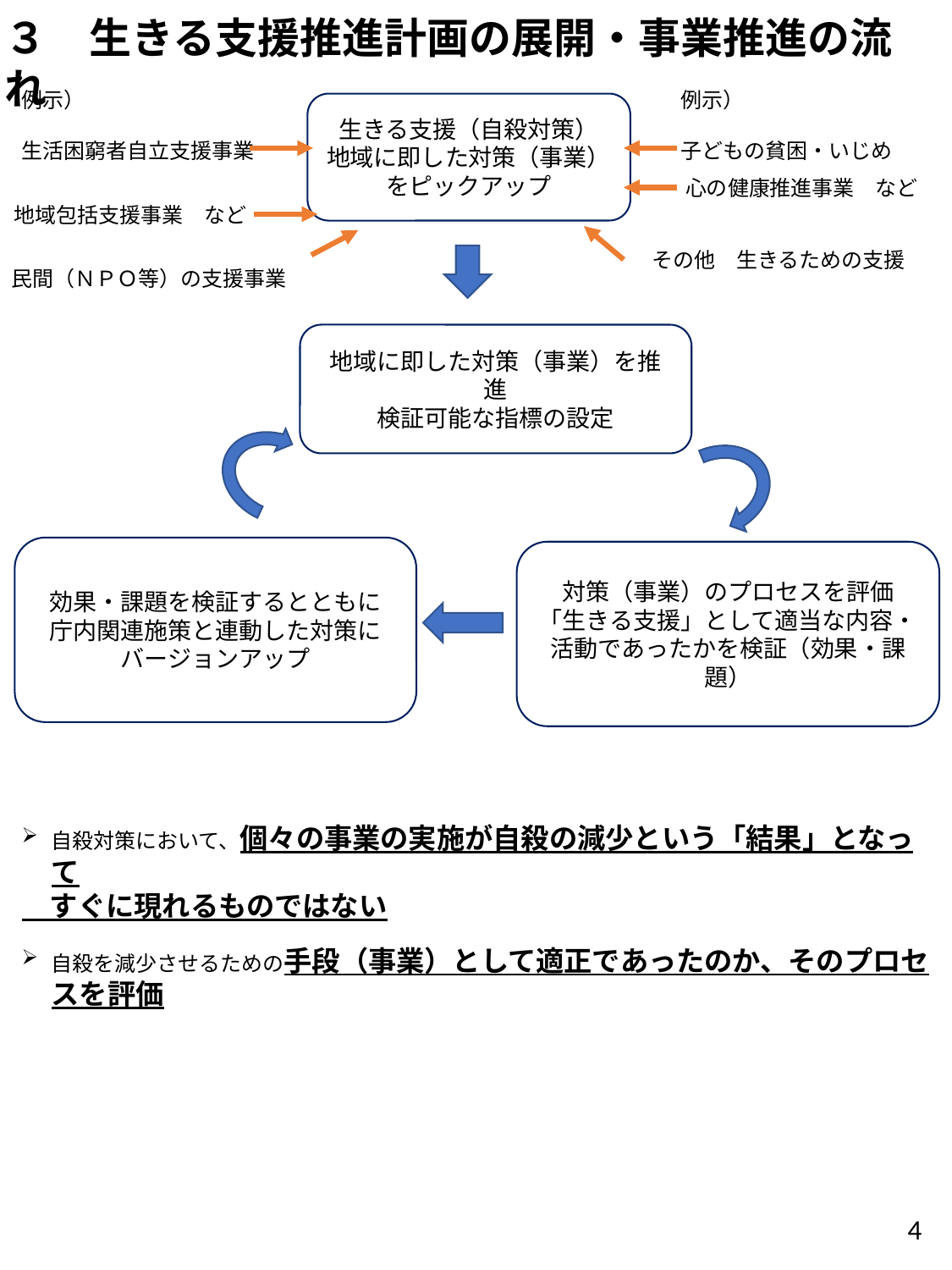

３　生きる支援推進計画の展開・事業推進の流れ
例示）

子どもの貧困・いじめ
例示）

生活困窮者自立支援事業
生きる支援（自殺対策）
地域に即した対策（事業）をピックアップ
心の健康推進事業　など
地域包括支援事業　など
その他　生きるための支援

民間（ＮＰＯ等）の支援事業
地域に即した対策（事業）を推進
検証可能な指標の設定

効果・課題を検証するとともに
庁内関連施策と連動した対策に
バージョンアップ
対策（事業）のプロセスを評価
「生きる支援」として適当な内容・
活動であったかを検証（効果・課題）

自殺対策において、個々の事業の実施が自殺の減少という「結果」となって
　すぐに現れるものではない

自殺を減少させるための手段（事業）として適正であったのか、そのプロセスを評価
4